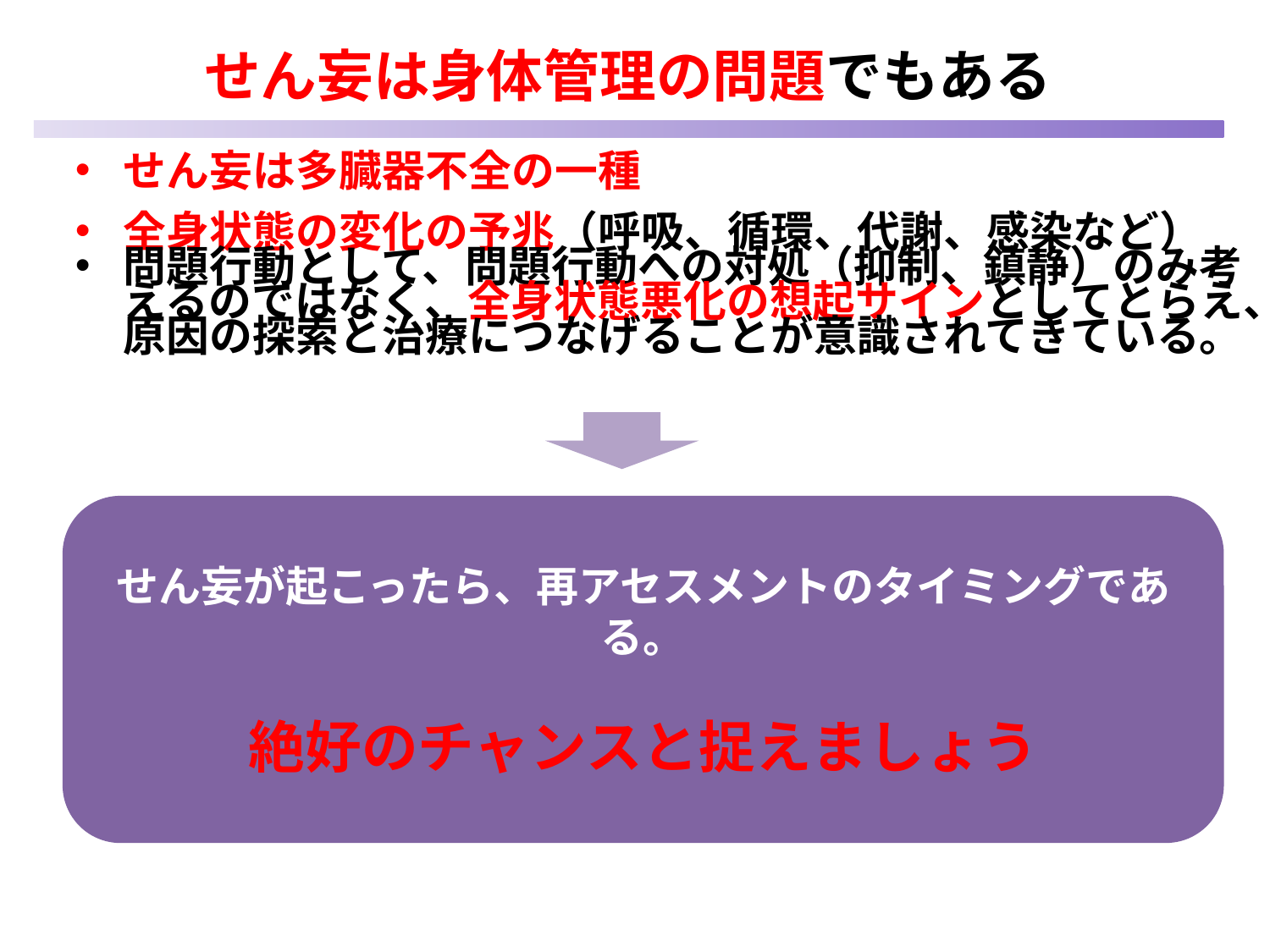

# せん妄は身体管理の問題でもある

せん妄は多臓器不全の一種
全身状態の変化の予兆（呼吸、循環、代謝、感染など）
問題行動として、問題行動への対処（抑制、鎮静）のみ考えるのではなく、全身状態悪化の想起サインとしてとらえ、原因の探索と治療につなげることが意識されてきている。

せん妄が起こったら、再アセスメントのタイミングである。

絶好のチャンスと捉えましょう